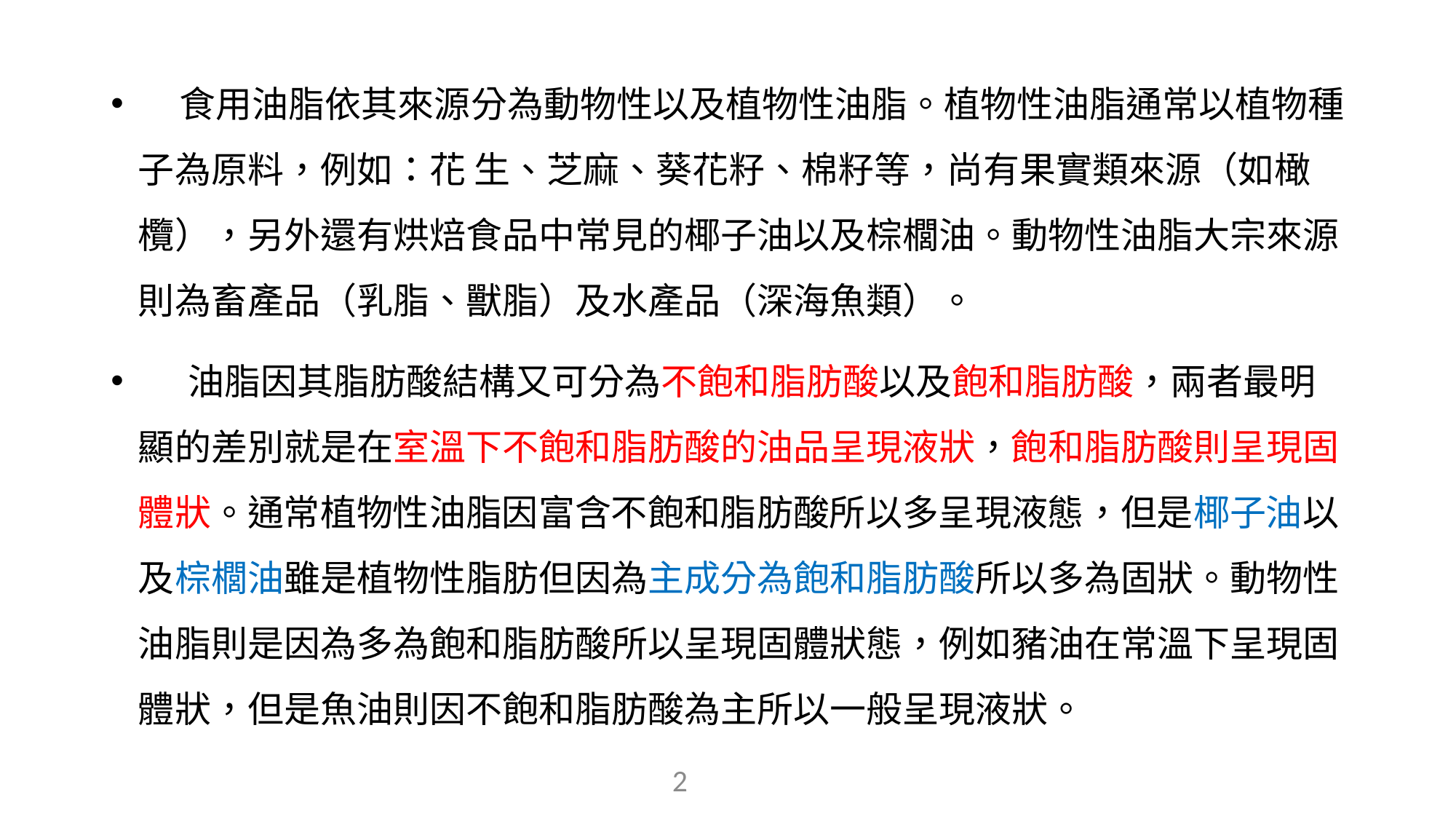

#
    食用油脂依其來源分為動物性以及植物性油脂。植物性油脂通常以植物種子為原料，例如：花 生、芝麻、葵花籽、棉籽等，尚有果實類來源（如橄欖），另外還有烘焙食品中常見的椰子油以及棕櫚油。動物性油脂大宗來源則為畜產品（乳脂、獸脂）及水產品（深海魚類）。
     油脂因其脂肪酸結構又可分為不飽和脂肪酸以及飽和脂肪酸，兩者最明顯的差別就是在室溫下不飽和脂肪酸的油品呈現液狀，飽和脂肪酸則呈現固體狀。通常植物性油脂因富含不飽和脂肪酸所以多呈現液態，但是椰子油以及棕櫚油雖是植物性脂肪但因為主成分為飽和脂肪酸所以多為固狀。動物性油脂則是因為多為飽和脂肪酸所以呈現固體狀態，例如豬油在常溫下呈現固體狀，但是魚油則因不飽和脂肪酸為主所以一般呈現液狀。
2